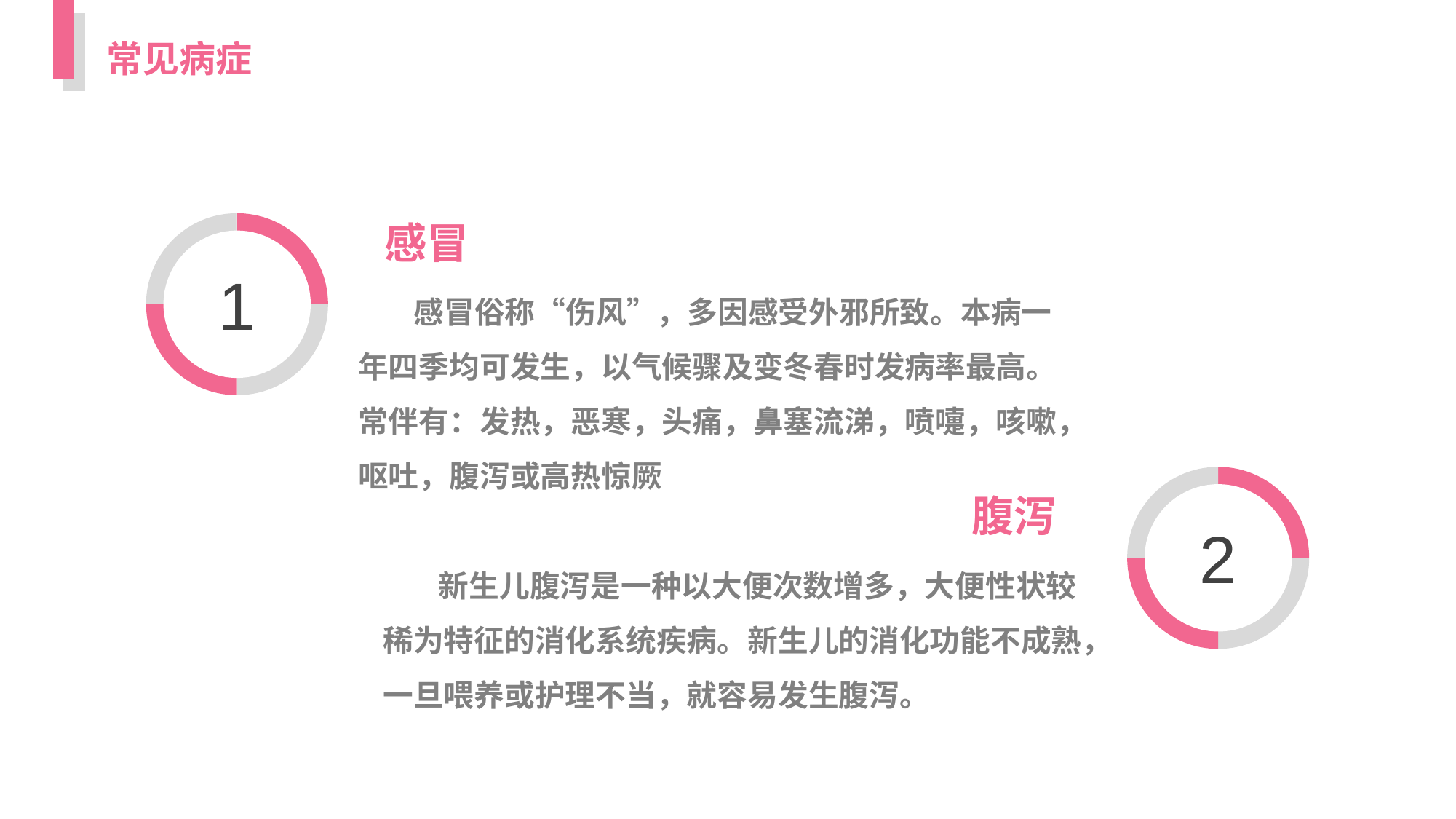

常见病症
感冒

1
       感冒俗称“伤风”，多因感受外邪所致。本病一年四季均可发生，以气候骤及变冬春时发病率最高。
常伴有：发热，恶寒，头痛，鼻塞流涕，喷嚏，咳嗽，呕吐，腹泻或高热惊厥

2
腹泻
       新生儿腹泻是一种以大便次数增多，大便性状较稀为特征的消化系统疾病。新生儿的消化功能不成熟，一旦喂养或护理不当，就容易发生腹泻。